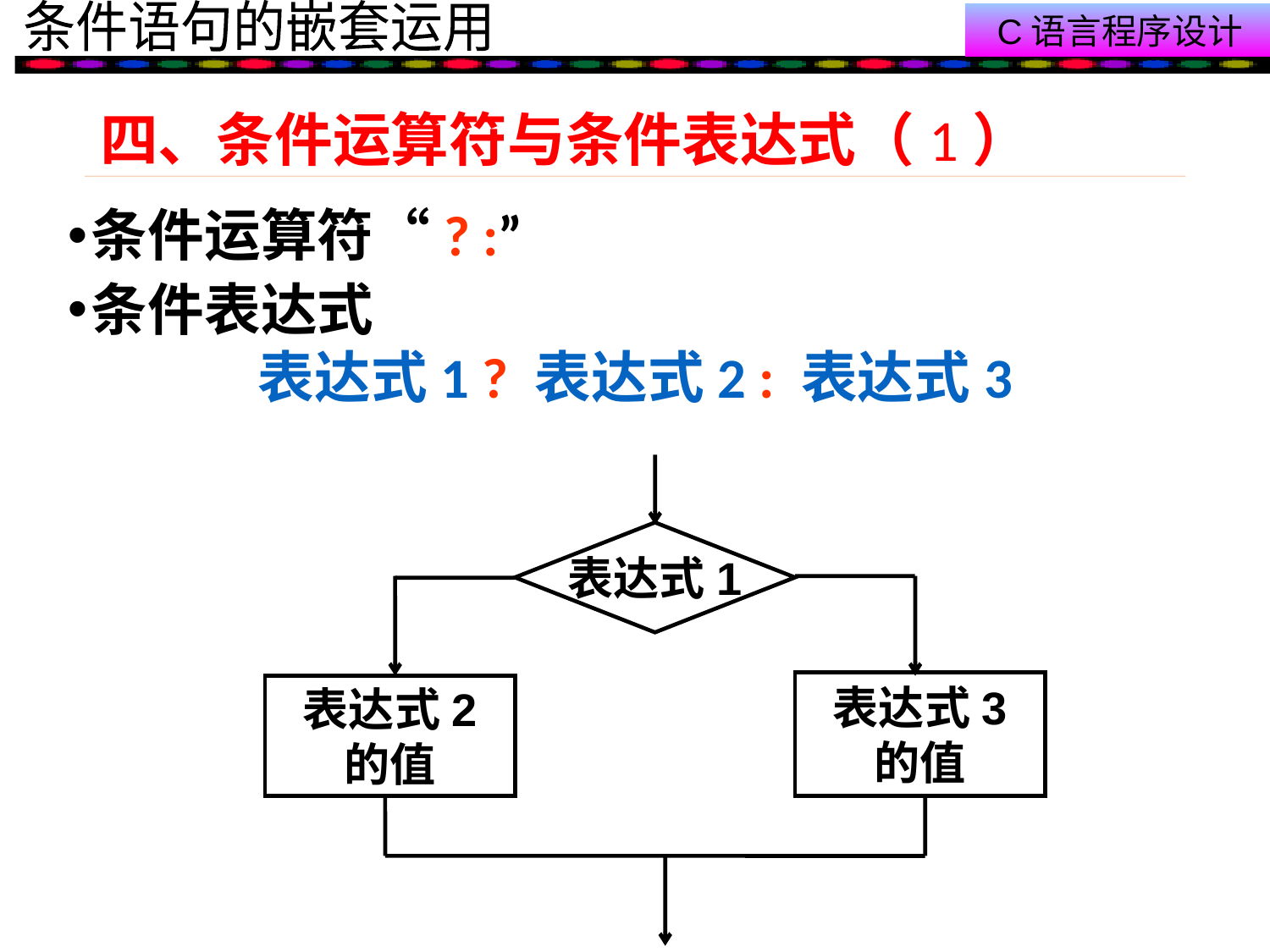

# 四、条件运算符与条件表达式（1）
条件运算符“? :”
条件表达式
          表达式1 ? 表达式2 : 表达式3

表达式1

表达式3
的值
表达式2
的值